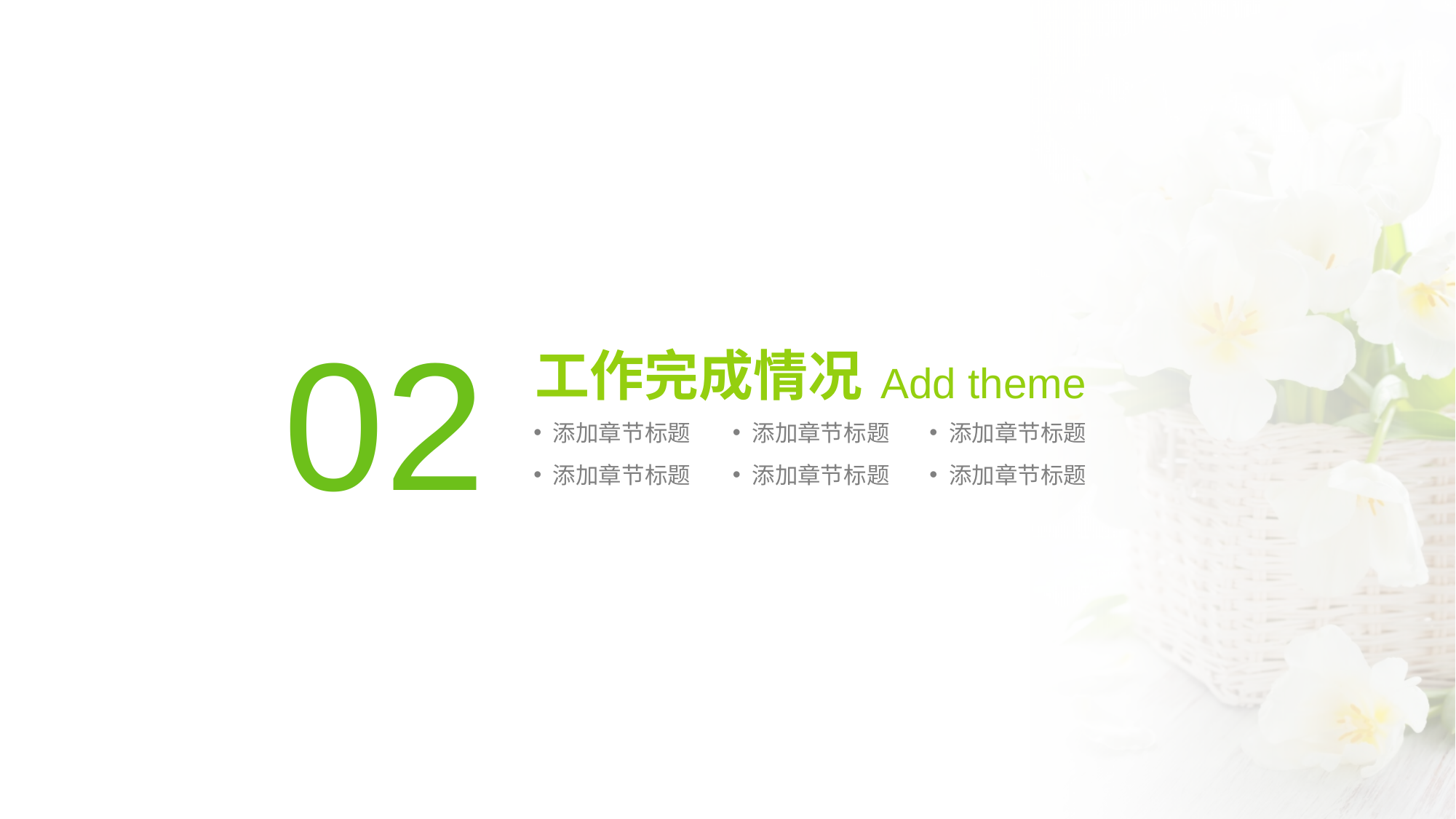

02
工作完成情况
Add theme
添加章节标题
添加章节标题
添加章节标题
添加章节标题
添加章节标题
添加章节标题